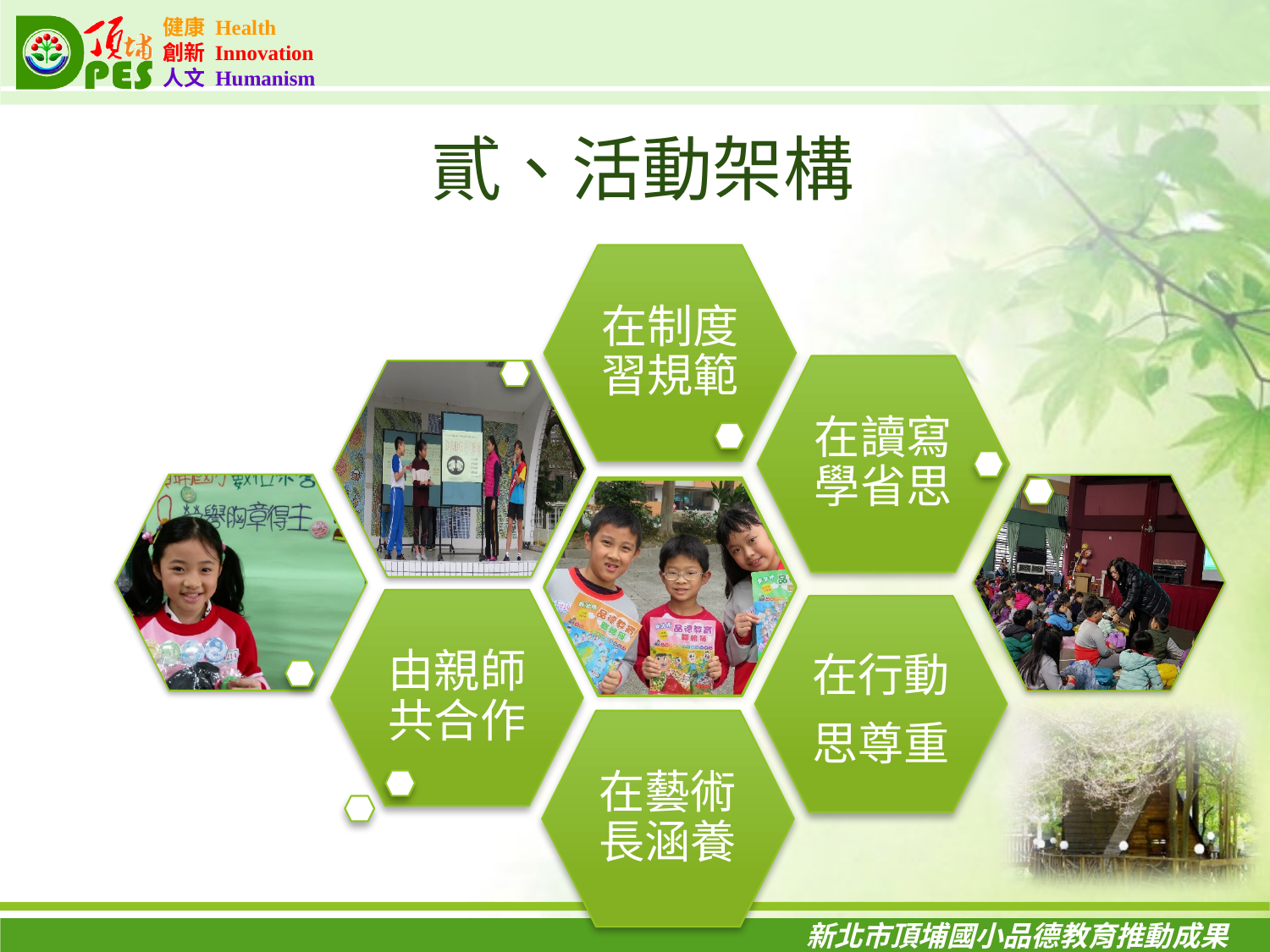

貳、活動架構
在藝術長涵養
在制度習規範
由親師共合作
在讀寫學省思

在行動
思尊重